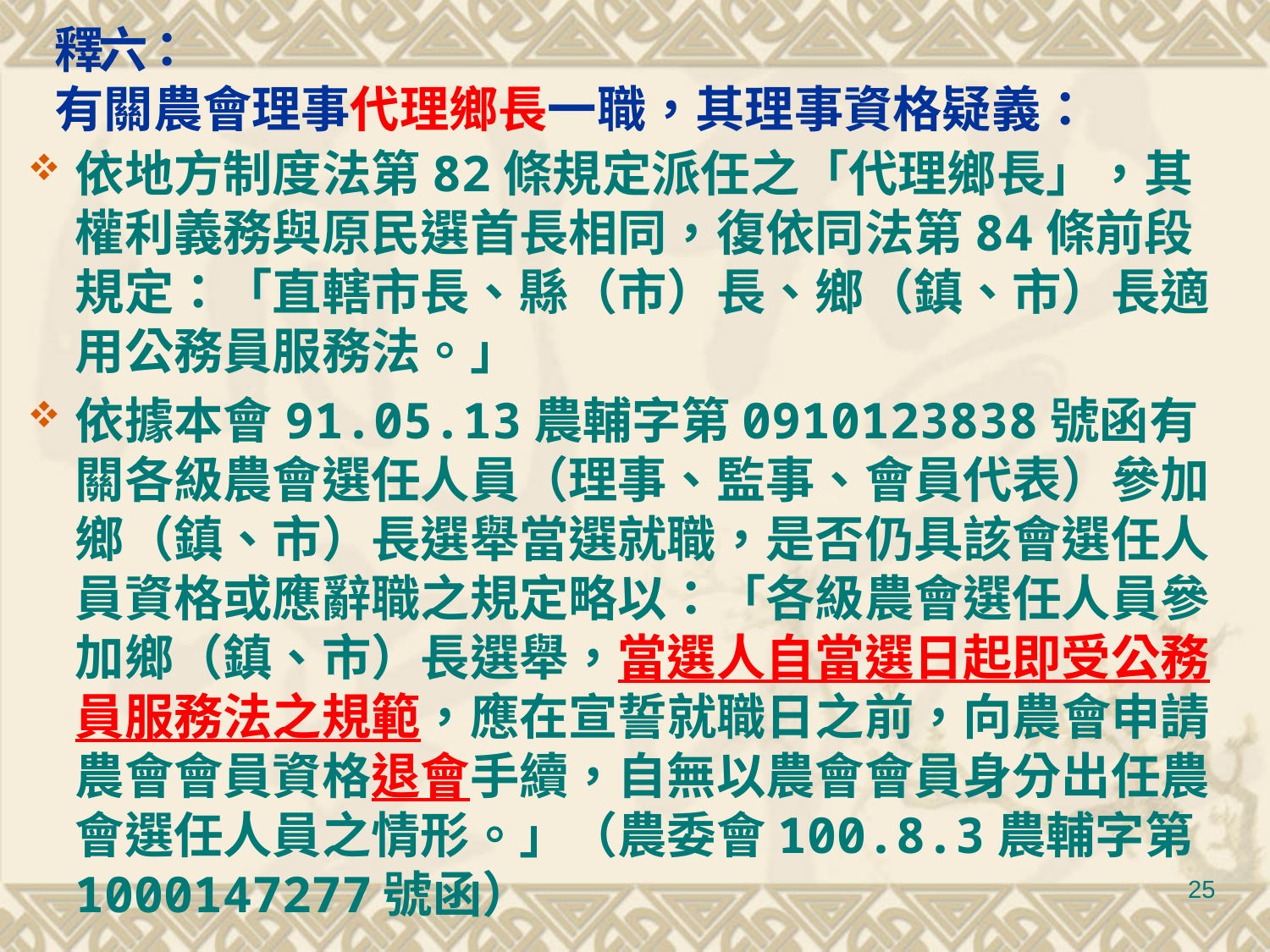

# 釋六： 有關農會理事代理鄉長一職，其理事資格疑義：
依地方制度法第82條規定派任之「代理鄉長」，其權利義務與原民選首長相同，復依同法第84條前段規定：「直轄市長、縣（市）長、鄉（鎮、市）長適用公務員服務法。」
依據本會91.05.13農輔字第0910123838號函有關各級農會選任人員（理事、監事、會員代表）參加鄉（鎮、市）長選舉當選就職，是否仍具該會選任人員資格或應辭職之規定略以：「各級農會選任人員參加鄉（鎮、市）長選舉，當選人自當選日起即受公務員服務法之規範，應在宣誓就職日之前，向農會申請農會會員資格退會手續，自無以農會會員身分出任農會選任人員之情形。」（農委會100.8.3農輔字第1000147277號函）
25